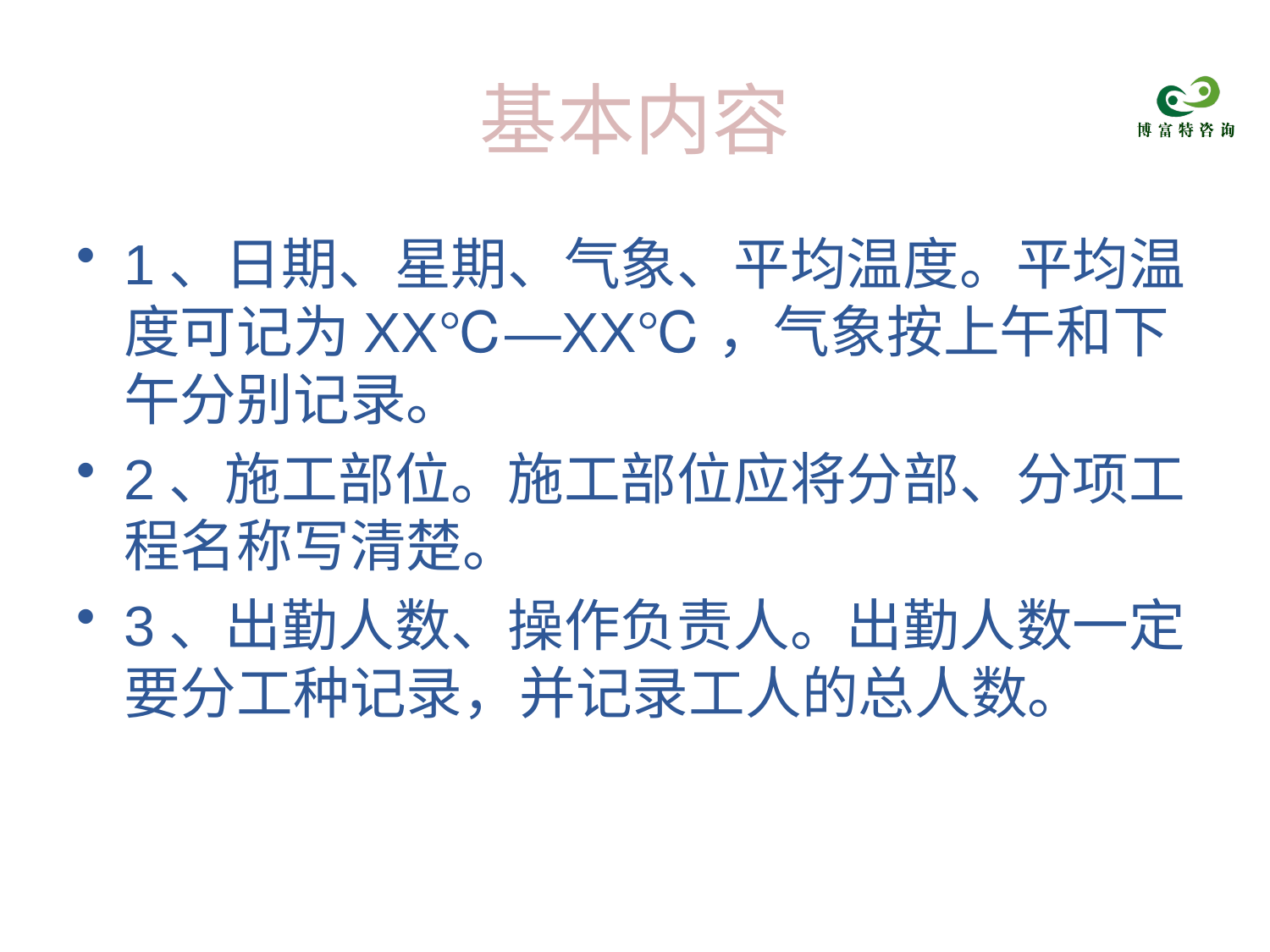

# 基本内容
1、日期、星期、气象、平均温度。平均温度可记为XX℃—XX℃，气象按上午和下午分别记录。
2、施工部位。施工部位应将分部、分项工程名称写清楚。
3、出勤人数、操作负责人。出勤人数一定要分工种记录，并记录工人的总人数。